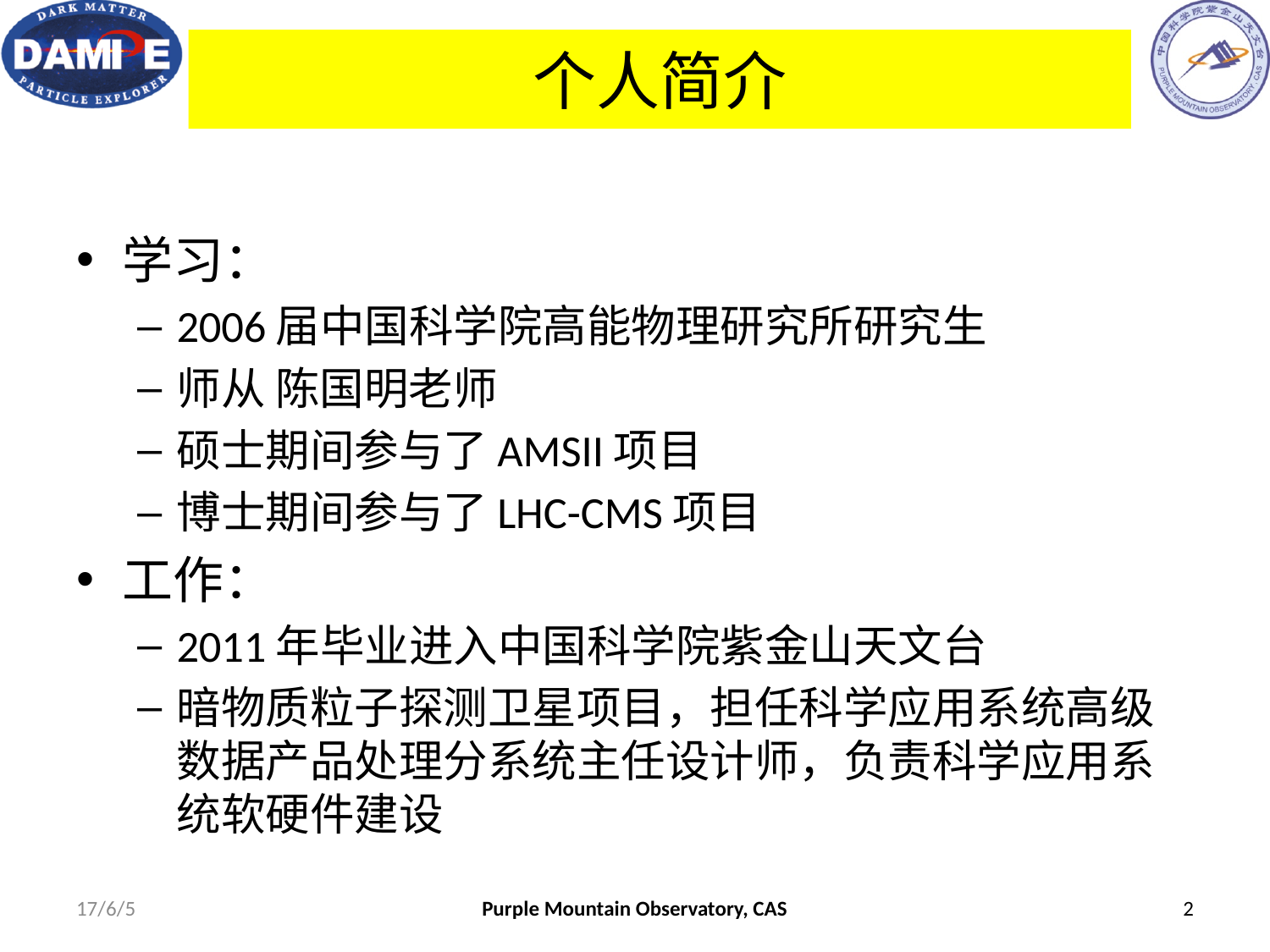

# 个人简介
学习：
2006届中国科学院高能物理研究所研究生
师从 陈国明老师
硕士期间参与了AMSII项目
博士期间参与了LHC-CMS项目
工作：
2011年毕业进入中国科学院紫金山天文台
暗物质粒子探测卫星项目，担任科学应用系统高级数据产品处理分系统主任设计师，负责科学应用系统软硬件建设
17/6/5
Purple Mountain Observatory, CAS
2